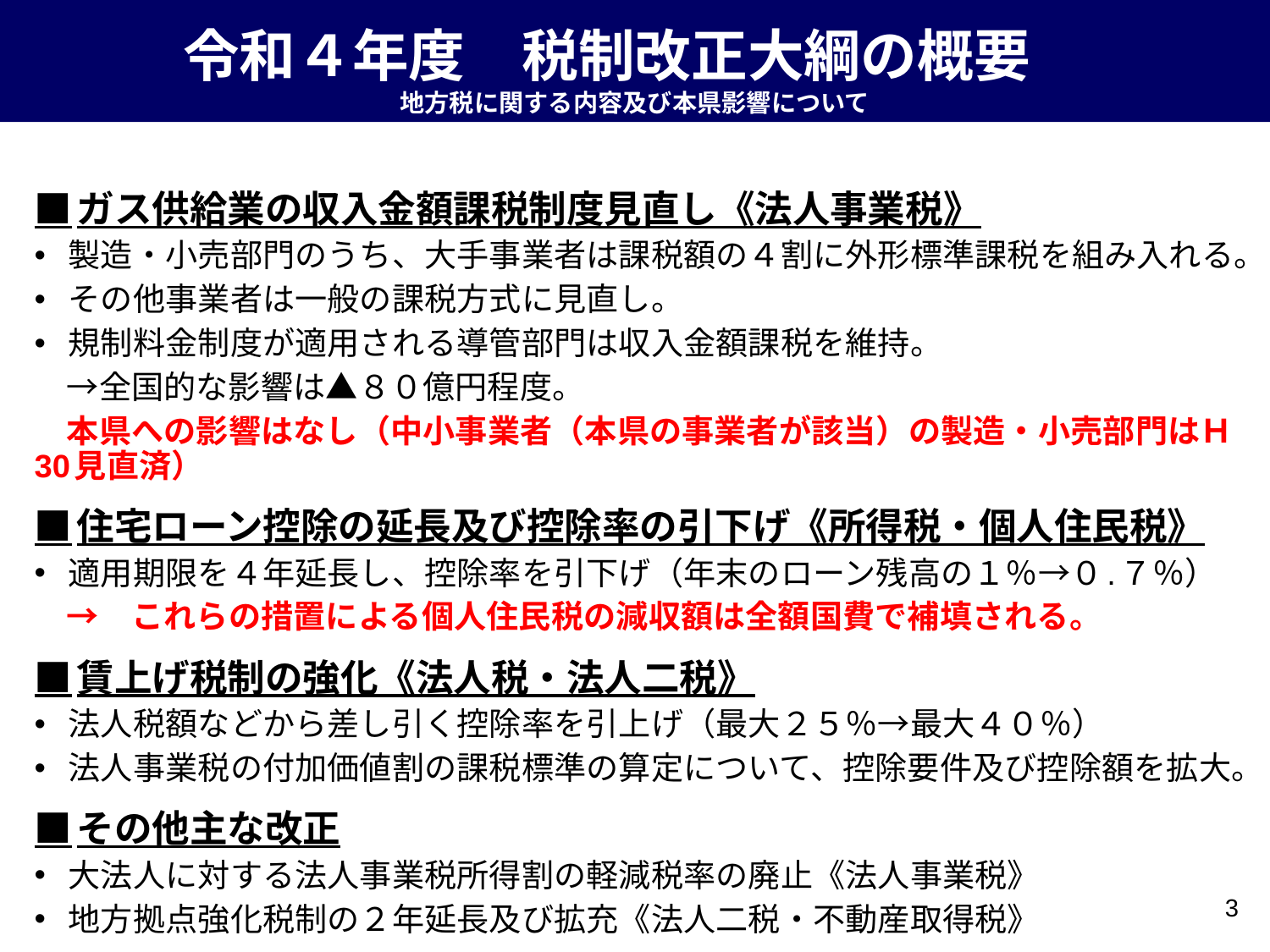

令和４年度　税制改正大綱の概要
地方税に関する内容及び本県影響について
■ガス供給業の収入金額課税制度見直し《法人事業税》
製造・小売部門のうち、大手事業者は課税額の４割に外形標準課税を組み入れる。
その他事業者は一般の課税方式に見直し。
規制料金制度が適用される導管部門は収入金額課税を維持。
　→全国的な影響は▲８０億円程度。
　本県への影響はなし（中小事業者（本県の事業者が該当）の製造・小売部門はＨ30見直済）
■住宅ローン控除の延長及び控除率の引下げ《所得税・個人住民税》
適用期限を４年延長し、控除率を引下げ（年末のローン残高の１％→０.７％）
　→　これらの措置による個人住民税の減収額は全額国費で補填される。
■賃上げ税制の強化《法人税・法人二税》
法人税額などから差し引く控除率を引上げ（最大２５％→最大４０％）
法人事業税の付加価値割の課税標準の算定について、控除要件及び控除額を拡大。
■その他主な改正
大法人に対する法人事業税所得割の軽減税率の廃止《法人事業税》
地方拠点強化税制の２年延長及び拡充《法人二税・不動産取得税》

3